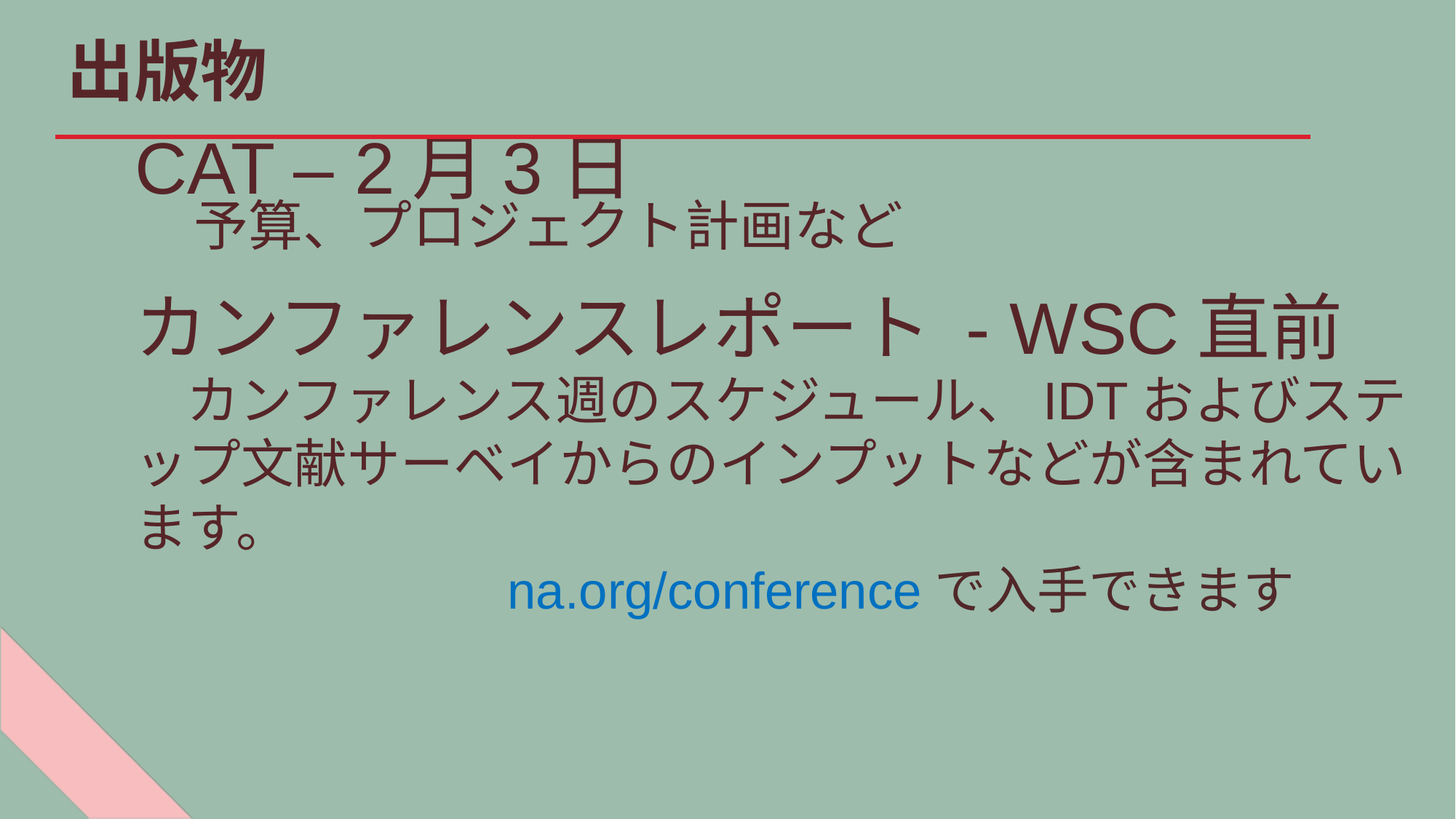

出版物

CAT – 2月3日
　予算、プロジェクト計画など

カンファレンスレポート - WSC直前
　カンファレンス週のスケジュール、IDTおよびステップ文献サーベイからのインプットなどが含まれています。
　　　　　　　na.org/conferenceで入手できます